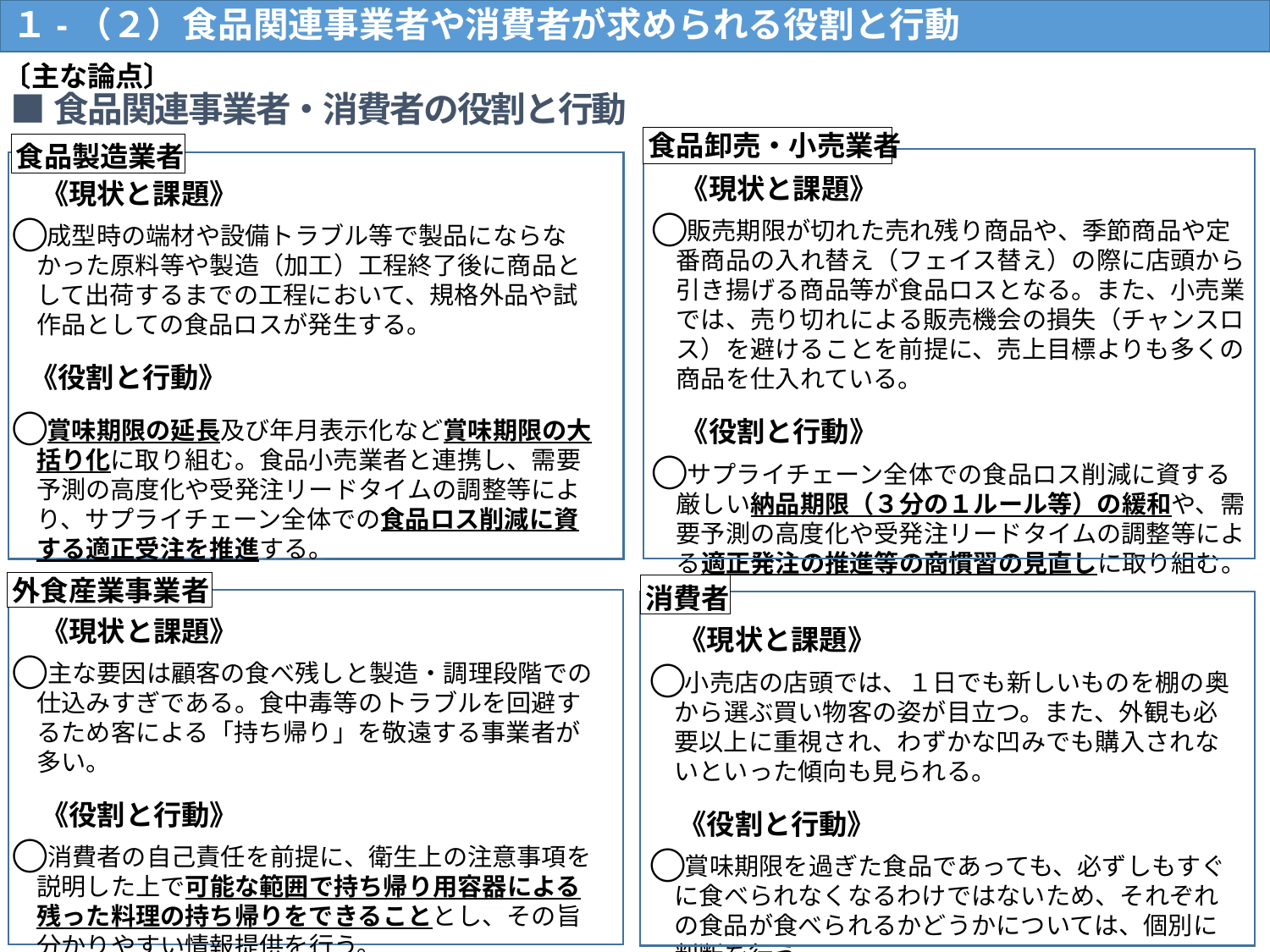

１-（２）食品関連事業者や消費者が求められる役割と行動
6
〔主な論点〕
■食品関連事業者・消費者の役割と行動
食品卸売・小売業者
食品製造業者

　《現状と課題》
販売期限が切れた売れ残り商品や、季節商品や定番商品の入れ替え（フェイス替え）の際に店頭から引き揚げる商品等が食品ロスとなる。また、小売業では、売り切れによる販売機会の損失（チャンスロス）を避けることを前提に、売上目標よりも多くの商品を仕入れている。
　《役割と行動》
サプライチェーン全体での食品ロス削減に資する厳しい納品期限（３分の１ルール等）の緩和や、需要予測の高度化や受発注リードタイムの調整等による適正発注の推進等の商慣習の見直しに取り組む。
　《現状と課題》
成型時の端材や設備トラブル等で製品にならなかった原料等や製造（加工）工程終了後に商品として出荷するまでの工程において、規格外品や試作品としての食品ロスが発生する。
  《役割と行動》
賞味期限の延長及び年月表示化など賞味期限の大括り化に取り組む。食品小売業者と連携し、需要予測の高度化や受発注リードタイムの調整等により、サプライチェーン全体での食品ロス削減に資する適正受注を推進する。
外食産業事業者
消費者

　《現状と課題》
主な要因は顧客の食べ残しと製造・調理段階での仕込みすぎである。食中毒等のトラブルを回避するため客による「持ち帰り」を敬遠する事業者が多い。
　《役割と行動》
消費者の自己責任を前提に、衛生上の注意事項を説明した上で可能な範囲で持ち帰り用容器による残った料理の持ち帰りをできることとし、その旨分かりやすい情報提供を行う。
　《現状と課題》
小売店の店頭では、１日でも新しいものを棚の奥から選ぶ買い物客の姿が目立つ。また、外観も必要以上に重視され、わずかな凹みでも購入されないといった傾向も見られる。
　《役割と行動》
賞味期限を過ぎた食品であっても、必ずしもすぐに食べられなくなるわけではないため、それぞれの食品が食べられるかどうかについては、個別に判断を行う。